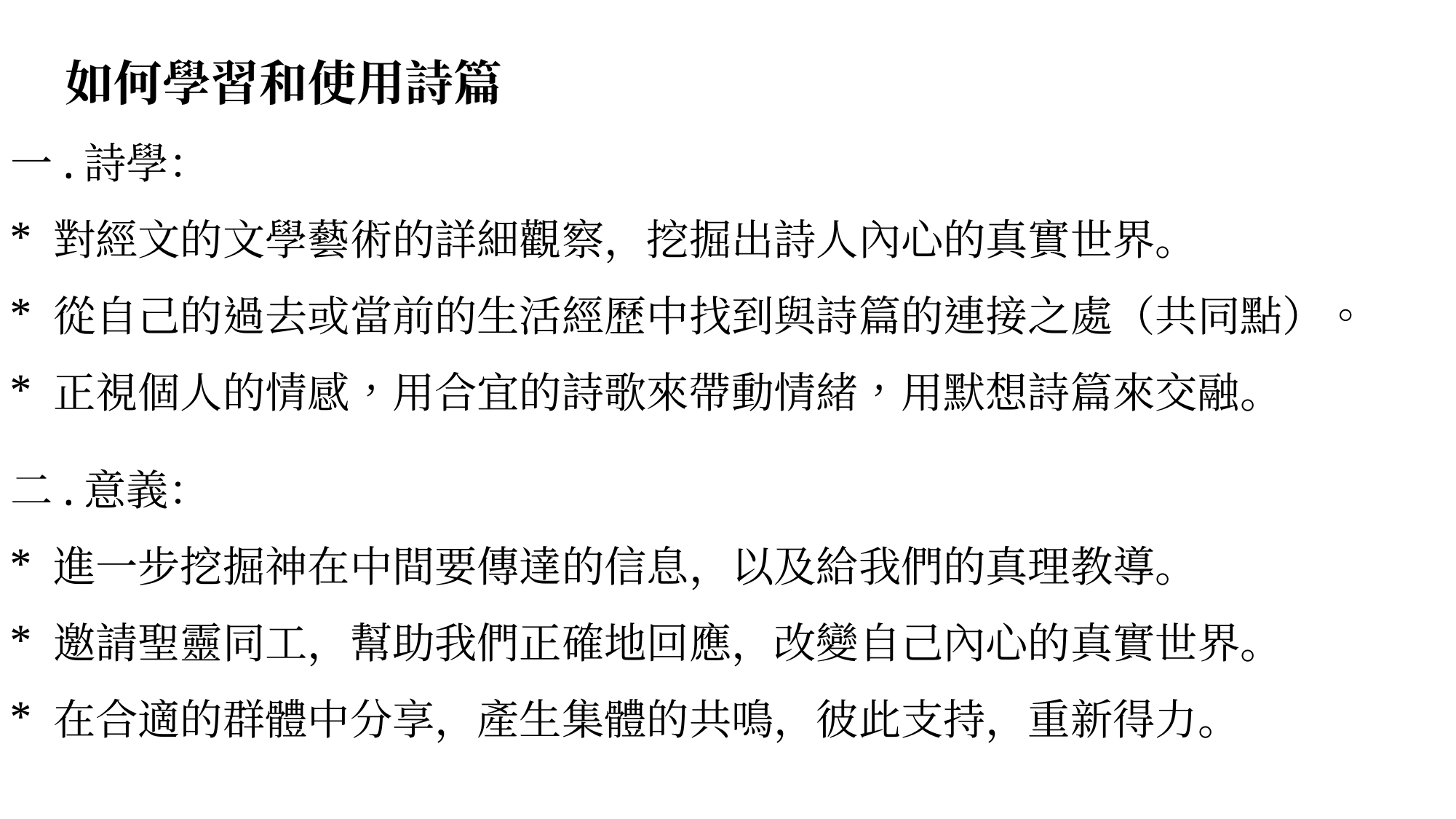

如何學習和使用詩篇
一.詩學：
* 對經文的文學藝術的詳細觀察，挖掘出詩人內心的真實世界。
* 從自己的過去或當前的生活經歷中找到與詩篇的連接之處（共同點）。
* 正視個人的情感，用合宜的詩歌來帶動情緒，用默想詩篇來交融。

二.意義：
* 進一步挖掘神在中間要傳達的信息，以及給我們的真理教導。
* 邀請聖靈同工，幫助我們正確地回應，改變自己內心的真實世界。
* 在合適的群體中分享，產生集體的共鳴，彼此支持，重新得力。